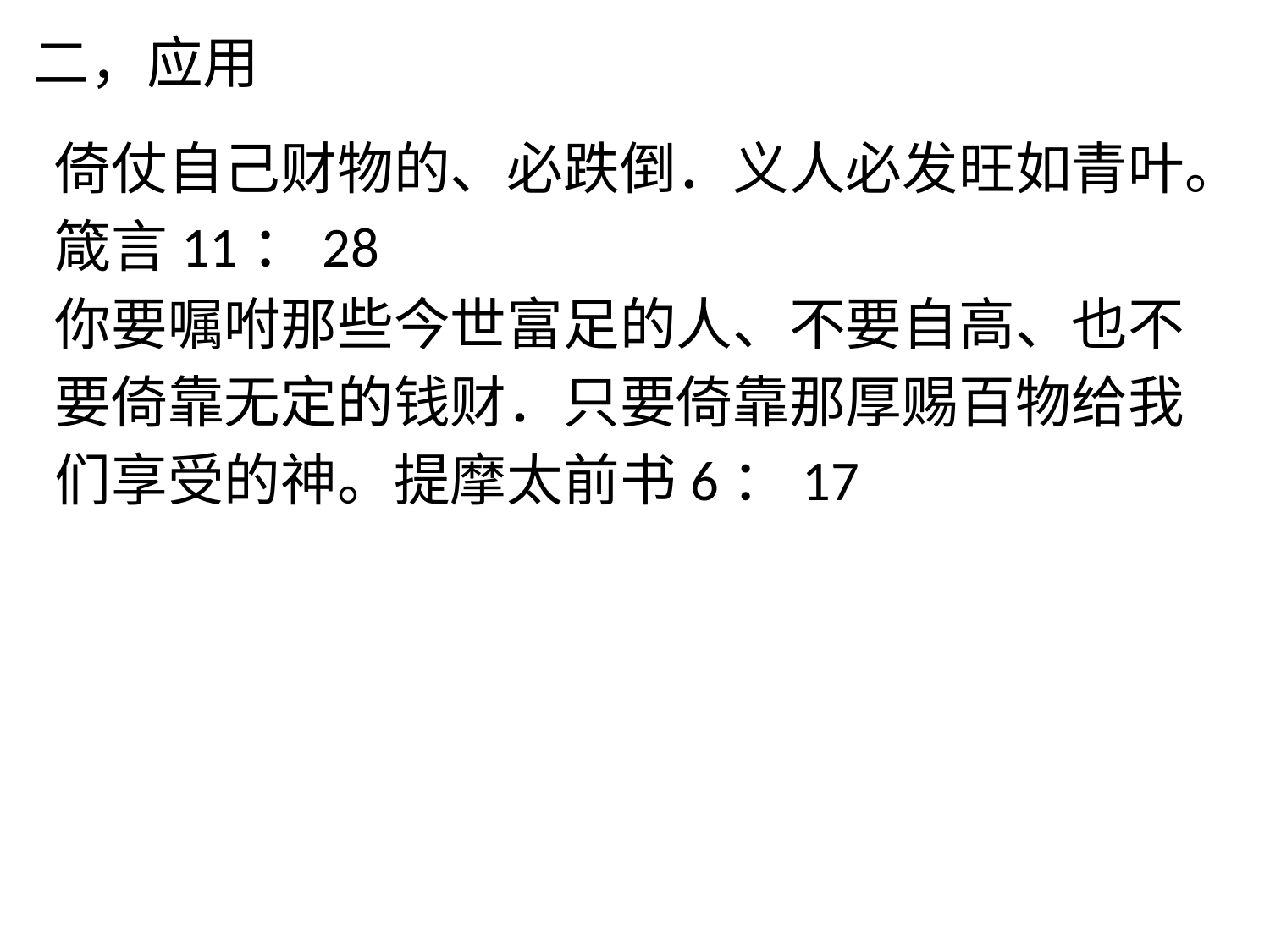

二，应用

倚仗自己财物的、必跌倒．义人必发旺如青叶。箴言11：28
你要嘱咐那些今世富足的人、不要自高、也不要倚靠无定的钱财．只要倚靠那厚赐百物给我们享受的神。提摩太前书6：17